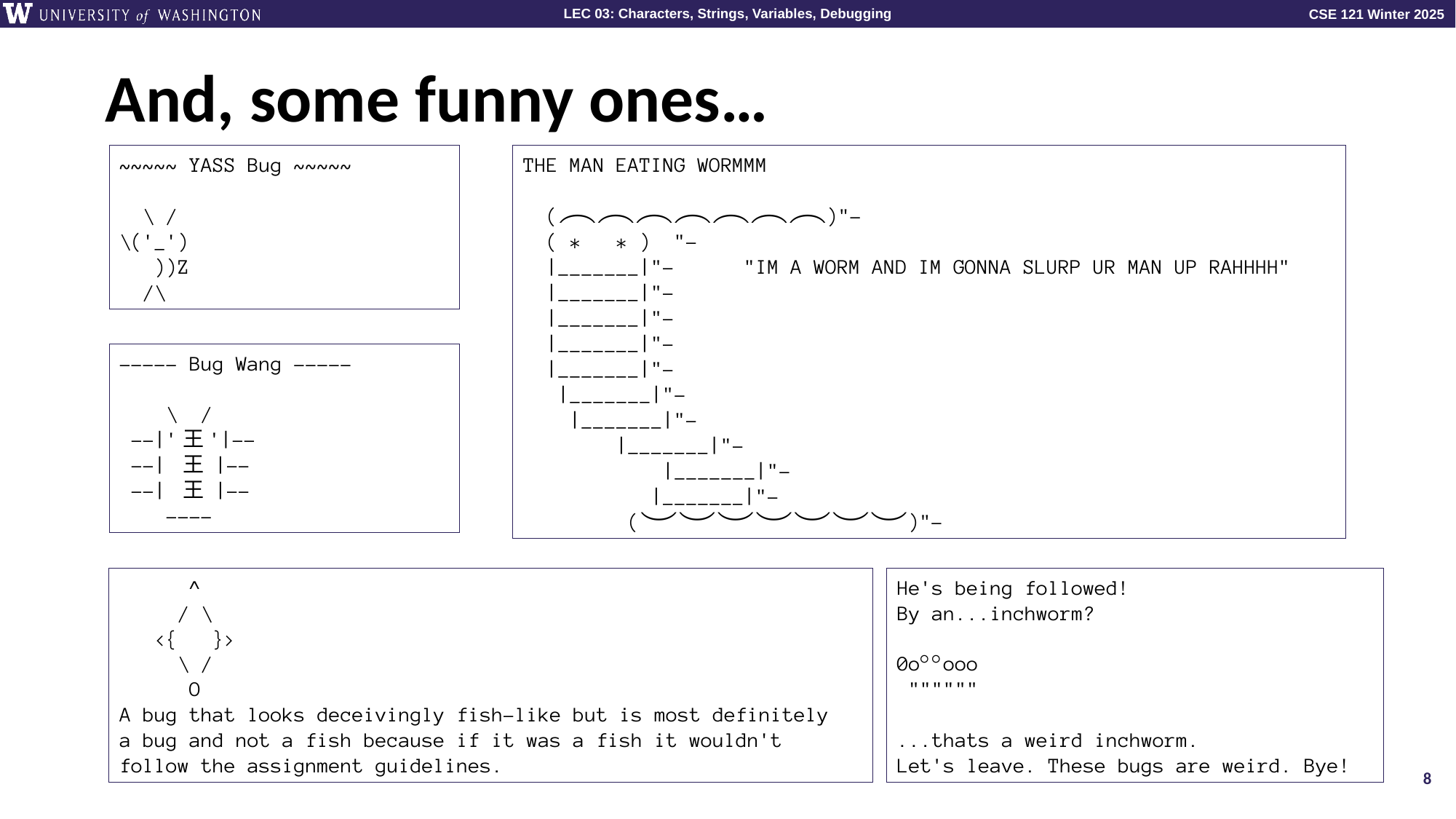

# And, some funny ones…
~~~~~ YASS Bug ~~~~~

  \ /
\('_')
   ))Z
  /\
THE MAN EATING WORMMM

  (⏜⏜⏜⏜⏜⏜⏜)"-
  ( *   * )  "-
  |_______|"-      "IM A WORM AND IM GONNA SLURP UR MAN UP RAHHHH"
  |_______|"-
  |_______|"-
  |_______|"-
  |_______|"-
   |_______|"-
    |_______|"-
        |_______|"-
            |_______|"-
           |_______|"-
         (⏝⏝⏝⏝⏝⏝⏝)"-
----- Bug Wang -----

    \  /
 --|'王'|--
 --| 王 |--
 --| 王 |--
    ----
      ^
     / \
   <{   }>
     \ /
      O
A bug that looks deceivingly fish-like but is most definitely
a bug and not a fish because if it was a fish it wouldn't
follow the assignment guidelines.
He's being followed!
By an...inchworm?

0o°°ooo
 """"""

...thats a weird inchworm.
Let's leave. These bugs are weird. Bye!
8